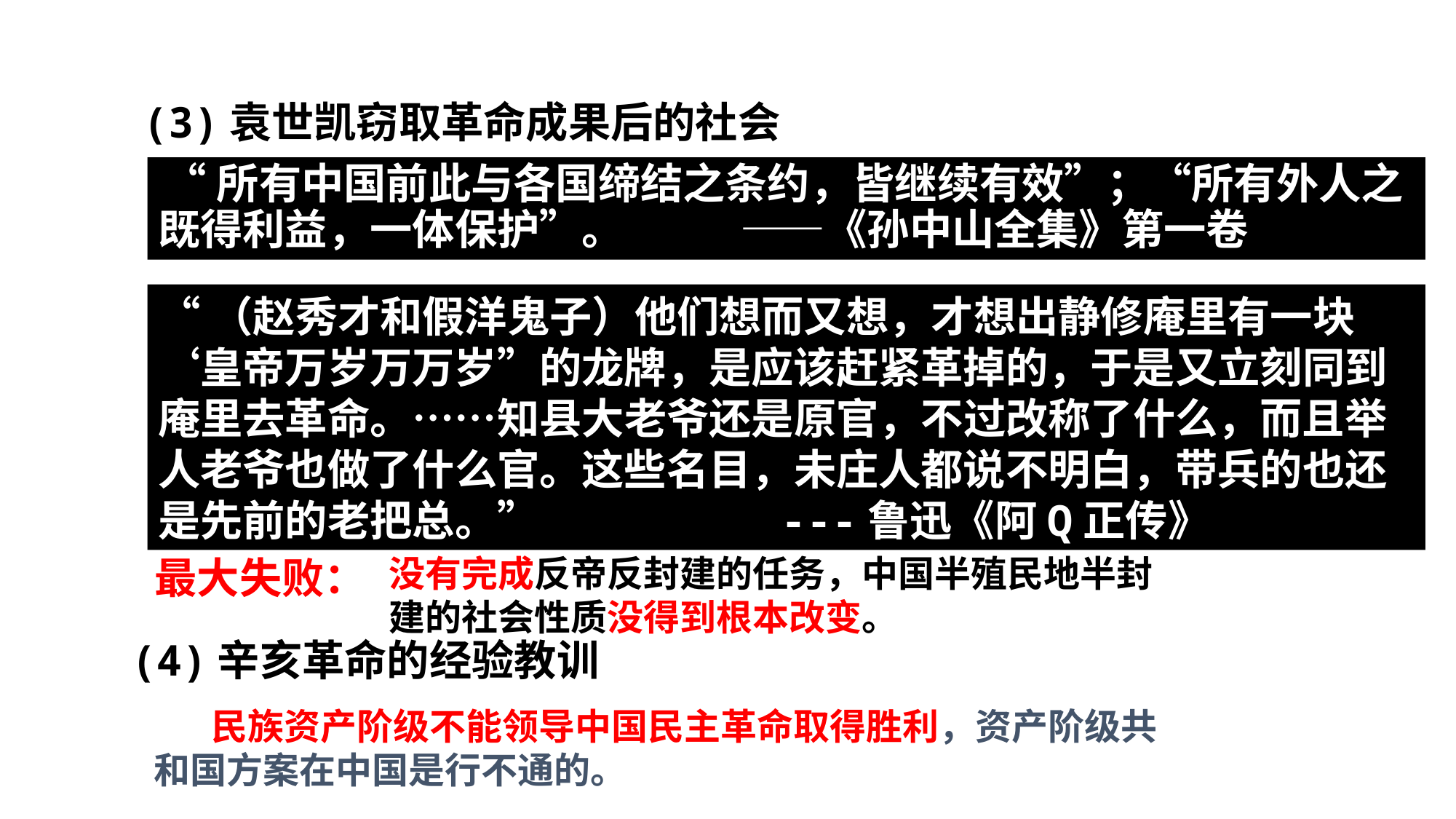

(3)袁世凯窃取革命成果后的社会
 “所有中国前此与各国缔结之条约，皆继续有效”；“所有外人之既得利益，一体保护”。            ——《孙中山全集》第一卷
“（赵秀才和假洋鬼子）他们想而又想，才想出静修庵里有一块‘皇帝万岁万万岁”的龙牌，是应该赶紧革掉的，于是又立刻同到庵里去革命。……知县大老爷还是原官，不过改称了什么，而且举人老爷也做了什么官。这些名目，未庄人都说不明白，带兵的也还是先前的老把总。”                        ---鲁迅《阿Q正传》
最大失败：
没有完成反帝反封建的任务，中国半殖民地半封建的社会性质没得到根本改变。
(4)辛亥革命的经验教训
      民族资产阶级不能领导中国民主革命取得胜利，资产阶级共和国方案在中国是行不通的。